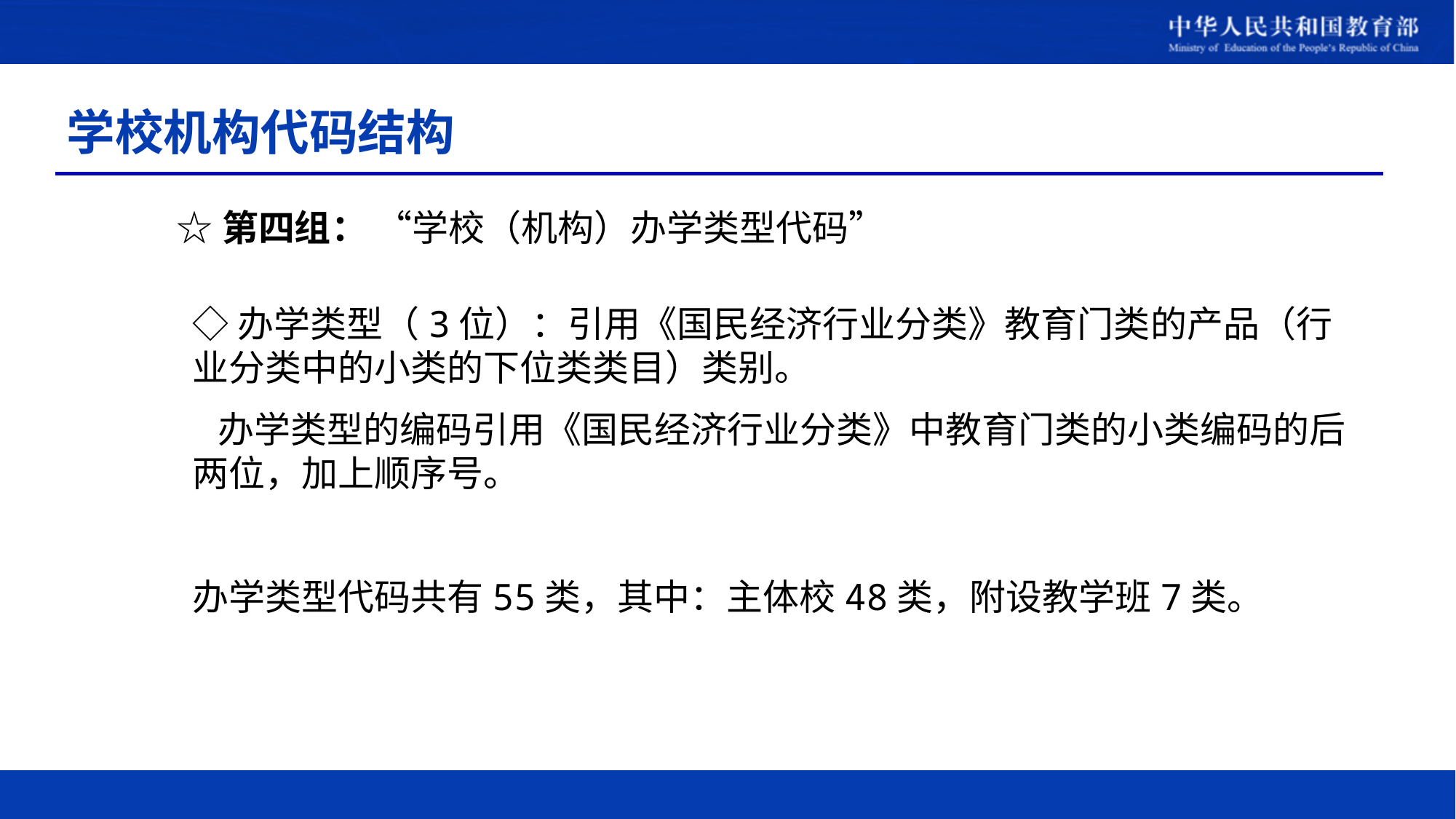

# 学校机构代码结构
☆第四组： “学校（机构）办学类型代码”
◇办学类型（3位）：引用《国民经济行业分类》教育门类的产品（行业分类中的小类的下位类类目）类别。
  办学类型的编码引用《国民经济行业分类》中教育门类的小类编码的后两位，加上顺序号。

办学类型代码共有55类，其中：主体校48类，附设教学班7类。

11